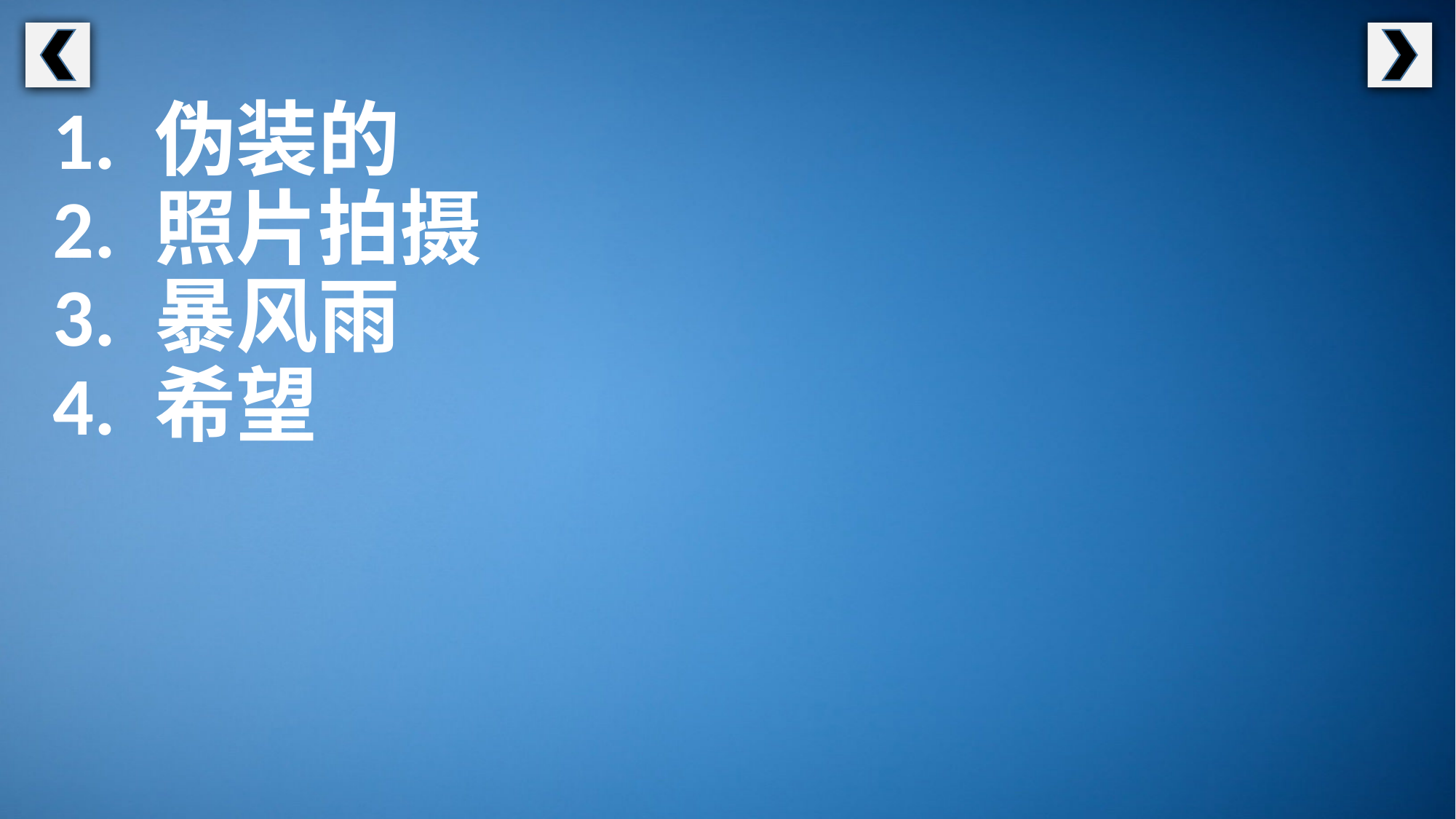

1. 伪装的
2. 照片拍摄
3. 暴风雨
4. 希望